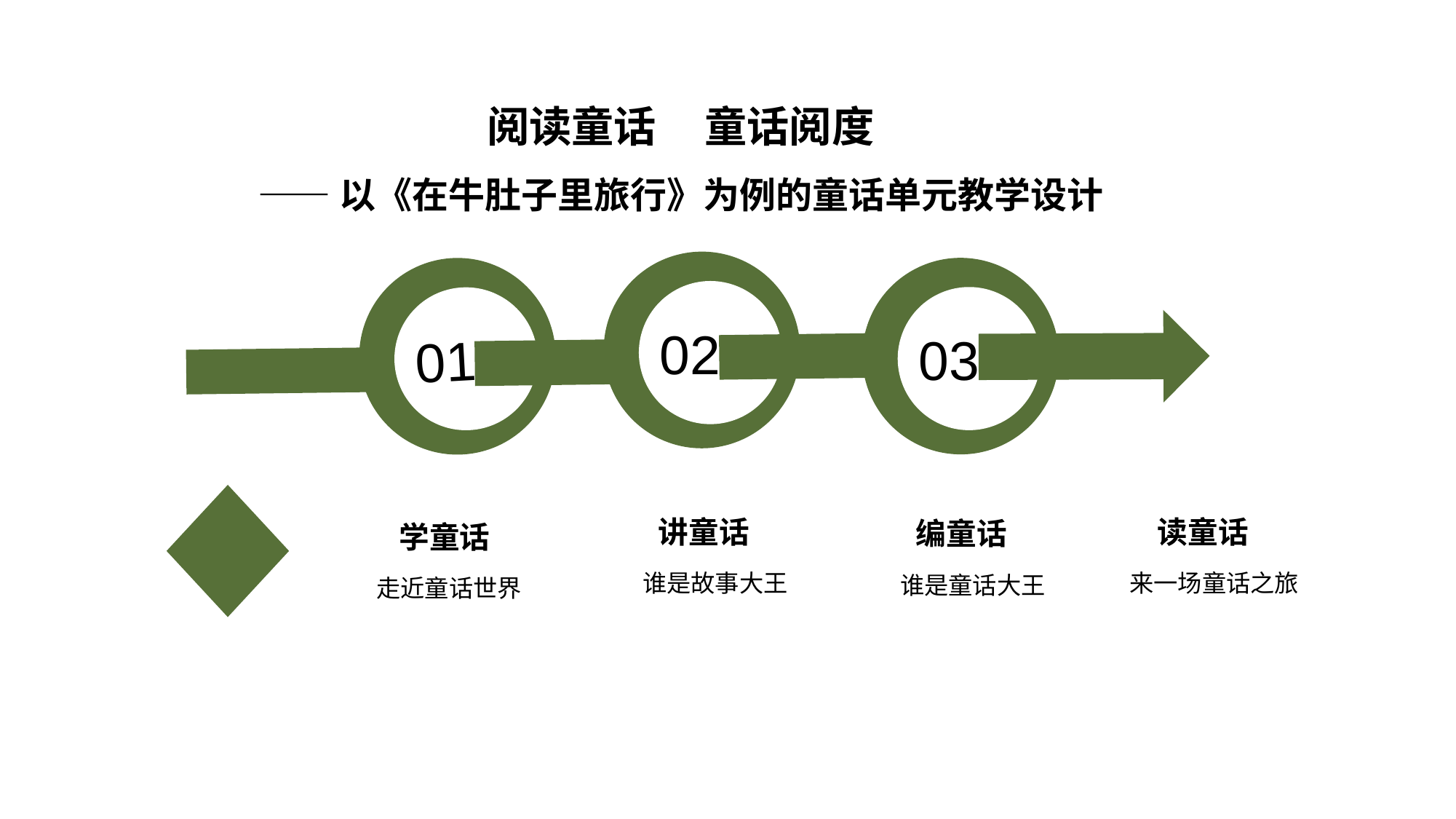

阅读童话     童话阅度
——以《在牛肚子里旅行》为例的童话单元教学设计

02
03
01

讲童话
谁是故事大王
读童话
来一场童话之旅
编童话
谁是童话大王
学童话
走近童话世界